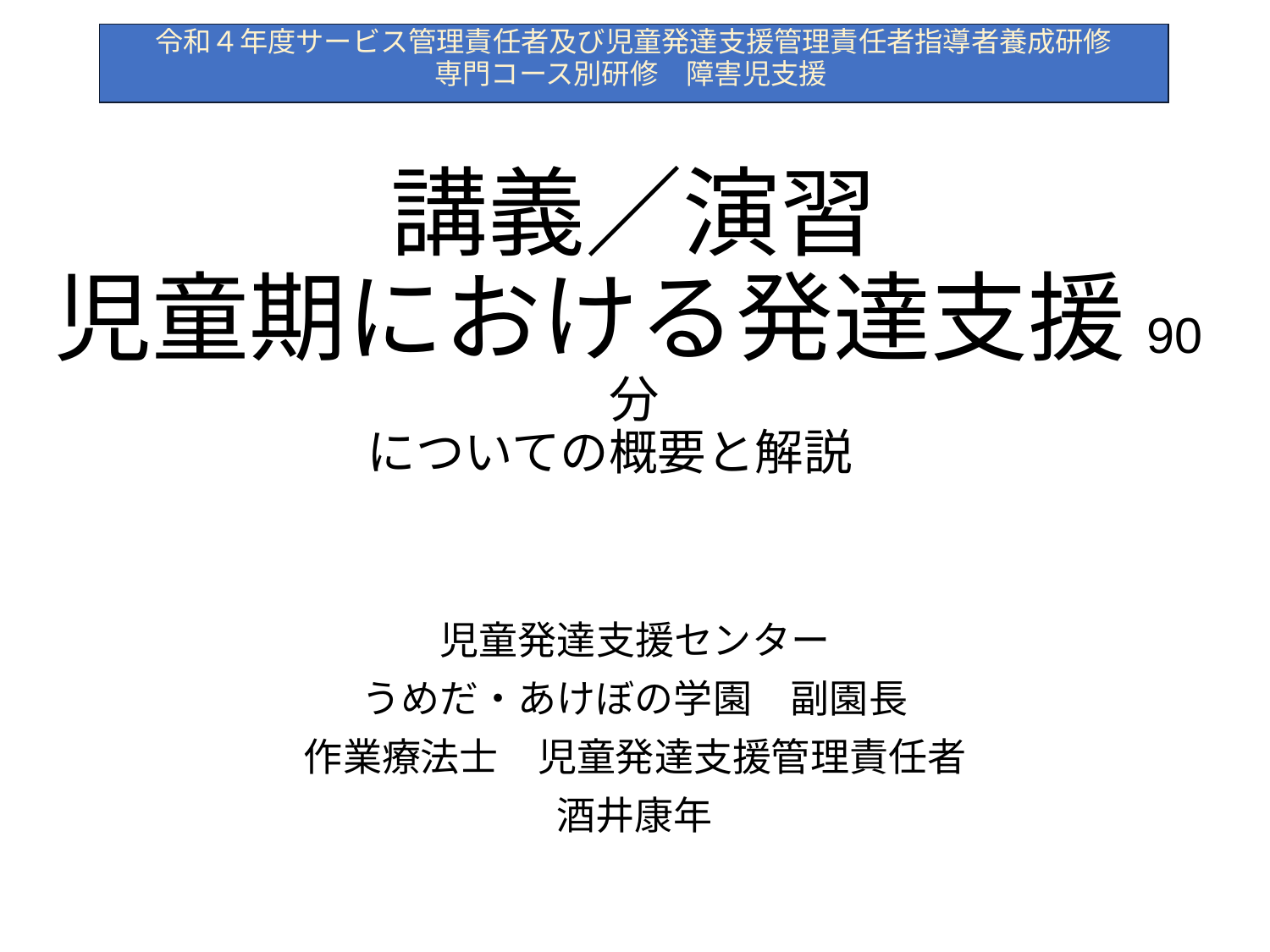

令和４年度サービス管理責任者及び児童発達支援管理責任者指導者養成研修
専門コース別研修　障害児支援

# 講義／演習 児童期における発達支援90分 についての概要と解説
児童発達支援センター
うめだ・あけぼの学園　副園長
作業療法士　児童発達支援管理責任者
酒井康年